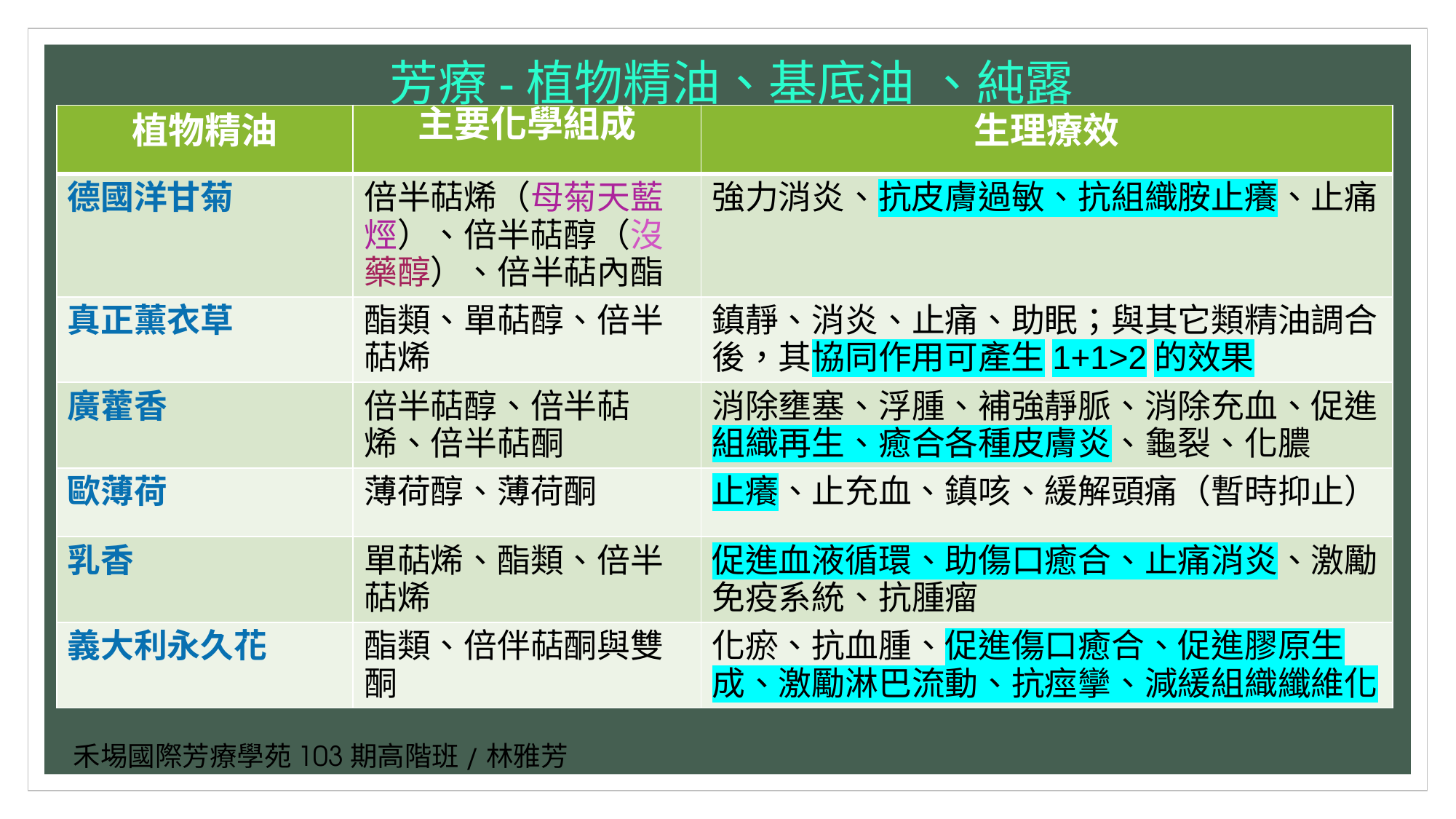

# 芳療-植物精油、基底油 、純露
| 植物精油 | 主要化學組成 | 生理療效 |
| --- | --- | --- |
| 德國洋甘菊 | 倍半萜烯（母菊天藍烴）、倍半萜醇（沒藥醇）、倍半萜內酯 | 強力消炎、抗皮膚過敏、抗組織胺止癢、止痛 |
| 真正薰衣草 | 酯類、單萜醇、倍半萜烯 | 鎮靜、消炎、止痛、助眠；與其它類精油調合後，其協同作用可產生1+1>2的效果 |
| 廣藿香 | 倍半萜醇、倍半萜烯、倍半萜酮 | 消除壅塞、浮腫、補強靜脈、消除充血、促進組織再生、癒合各種皮膚炎、龜裂、化膿 |
| 歐薄荷 | 薄荷醇、薄荷酮 | 止癢、止充血、鎮咳、緩解頭痛（暫時抑止） |
| 乳香 | 單萜烯、酯類、倍半萜烯 | 促進血液循環、助傷口癒合、止痛消炎、激勵免疫系統、抗腫瘤 |
| 義大利永久花 | 酯類、倍伴萜酮與雙酮 | 化瘀、抗血腫、促進傷口癒合、促進膠原生成、激勵淋巴流動、抗痙攣、減緩組織纖維化 |

禾埸國際芳療學苑103期高階班/林雅芳